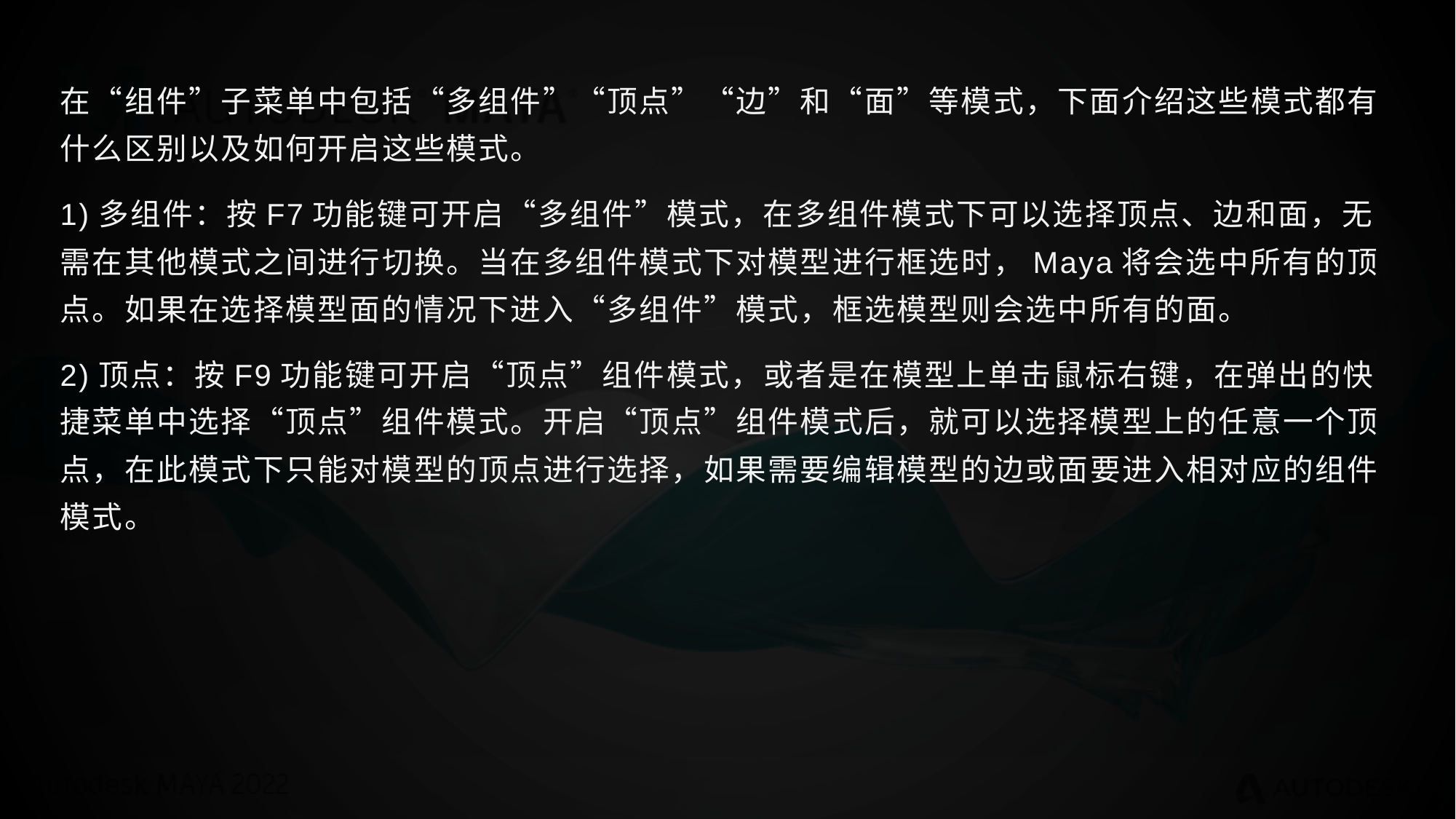

在“组件”子菜单中包括“多组件”“顶点”“边”和“面”等模式，下面介绍这些模式都有什么区别以及如何开启这些模式。
1)多组件：按F7功能键可开启“多组件”模式，在多组件模式下可以选择顶点、边和面，无需在其他模式之间进行切换。当在多组件模式下对模型进行框选时，Maya将会选中所有的顶点。如果在选择模型面的情况下进入“多组件”模式，框选模型则会选中所有的面。
2)顶点：按F9功能键可开启“顶点”组件模式，或者是在模型上单击鼠标右键，在弹出的快捷菜单中选择“顶点”组件模式。开启“顶点”组件模式后，就可以选择模型上的任意一个顶点，在此模式下只能对模型的顶点进行选择，如果需要编辑模型的边或面要进入相对应的组件模式。